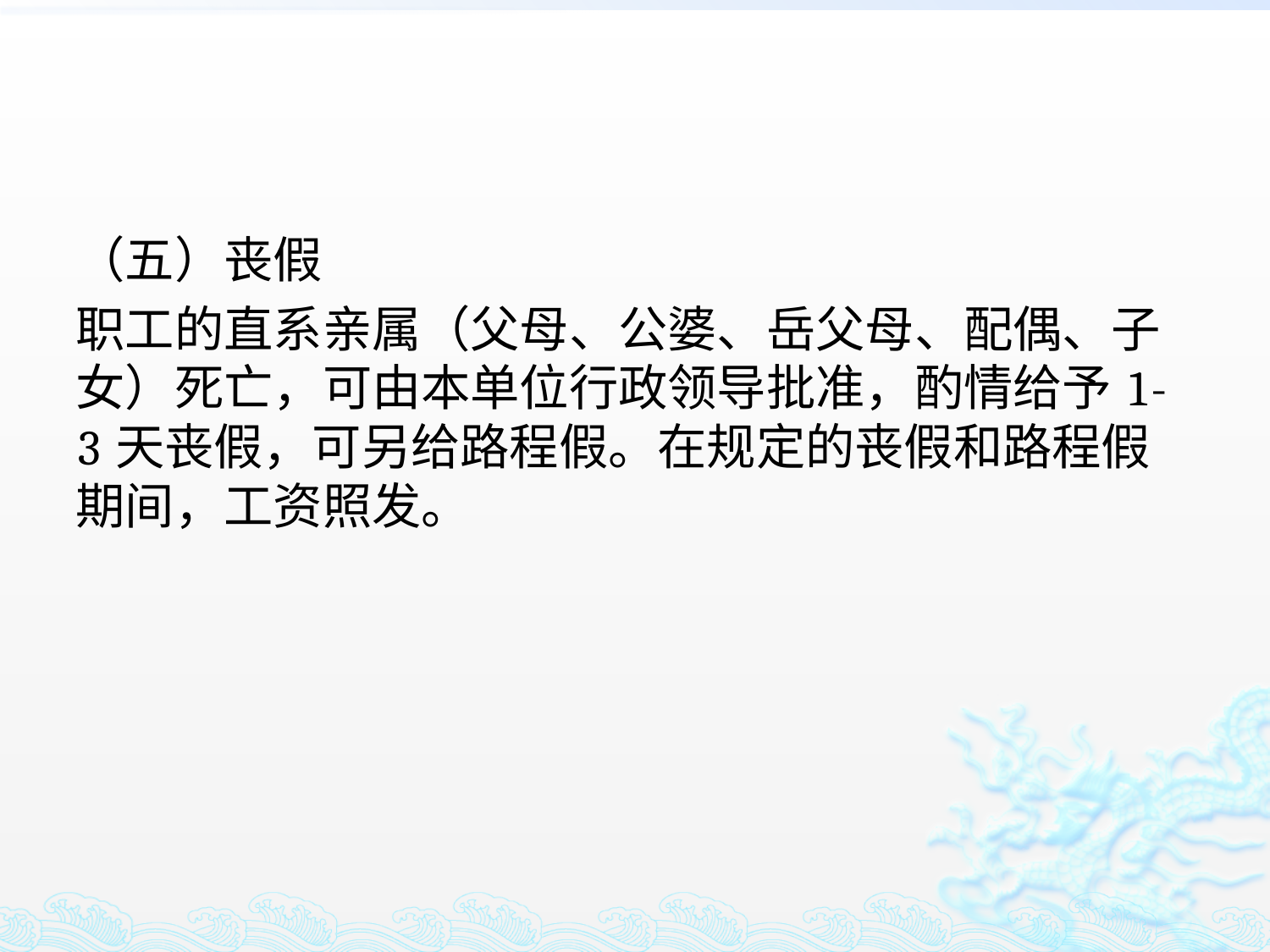

#
（五）丧假
职工的直系亲属（父母、公婆、岳父母、配偶、子女）死亡，可由本单位行政领导批准，酌情给予1-3天丧假，可另给路程假。在规定的丧假和路程假期间，工资照发。